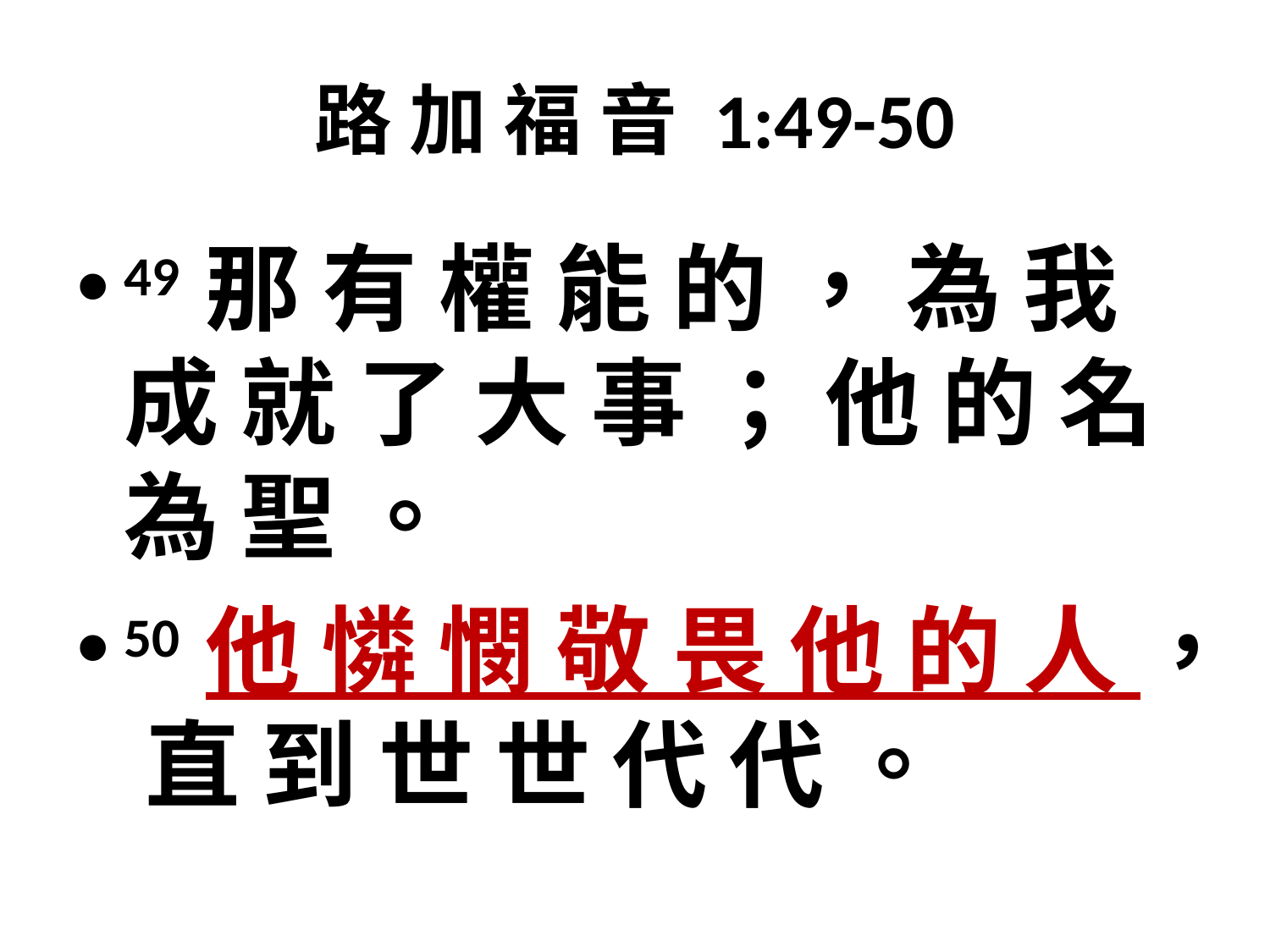

# 路 加 福 音 1:49-50
49 那 有 權 能 的 ， 為 我 成 就 了 大 事 ； 他 的 名 為 聖 。
50 他 憐 憫 敬 畏 他 的 人 ， 直 到 世 世 代 代 。